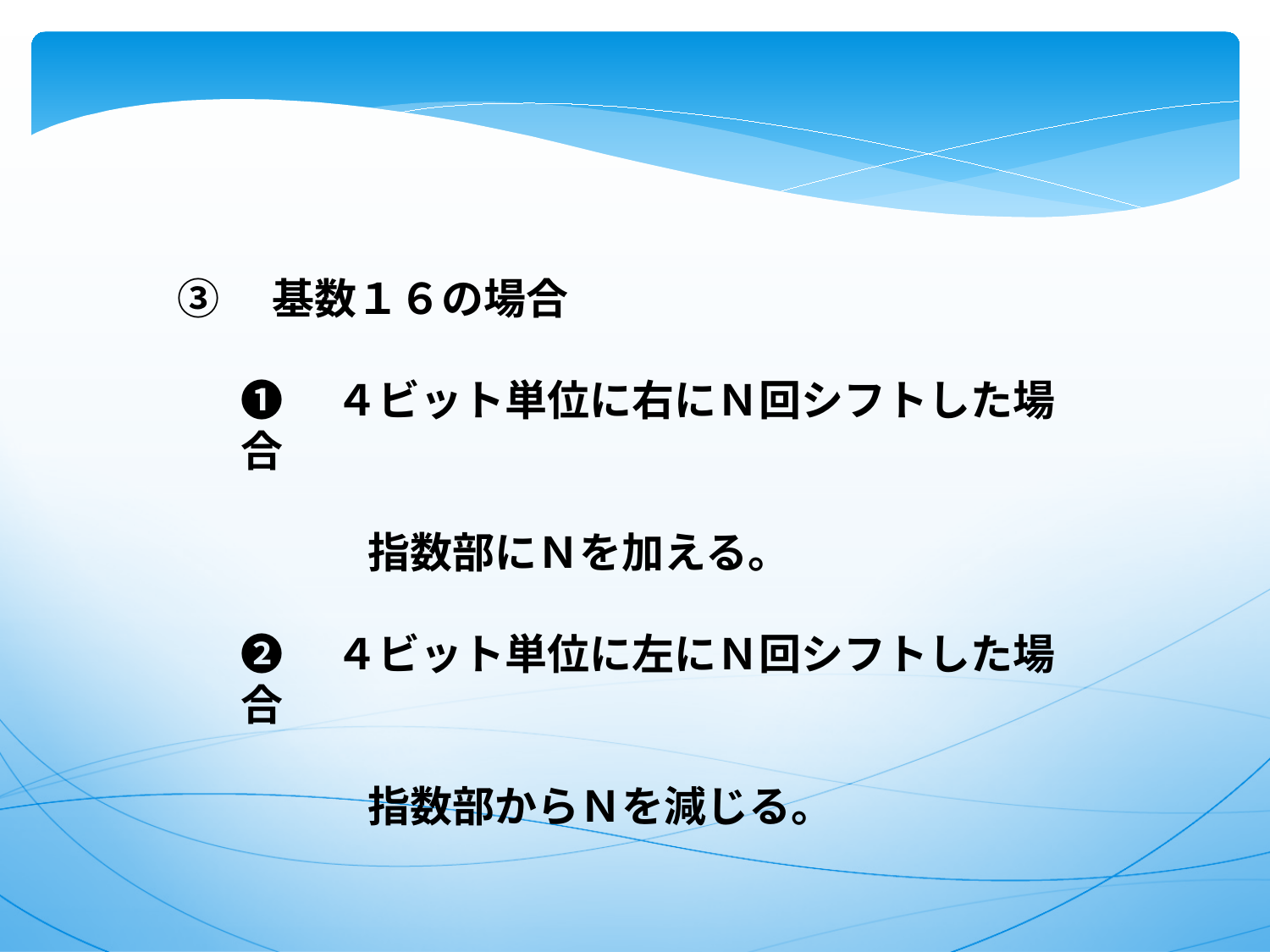

③　基数１６の場合

❶　４ビット単位に右にＮ回シフトした場合

　　　指数部にＮを加える。

❷　４ビット単位に左にＮ回シフトした場合

　　　指数部からＮを減じる。